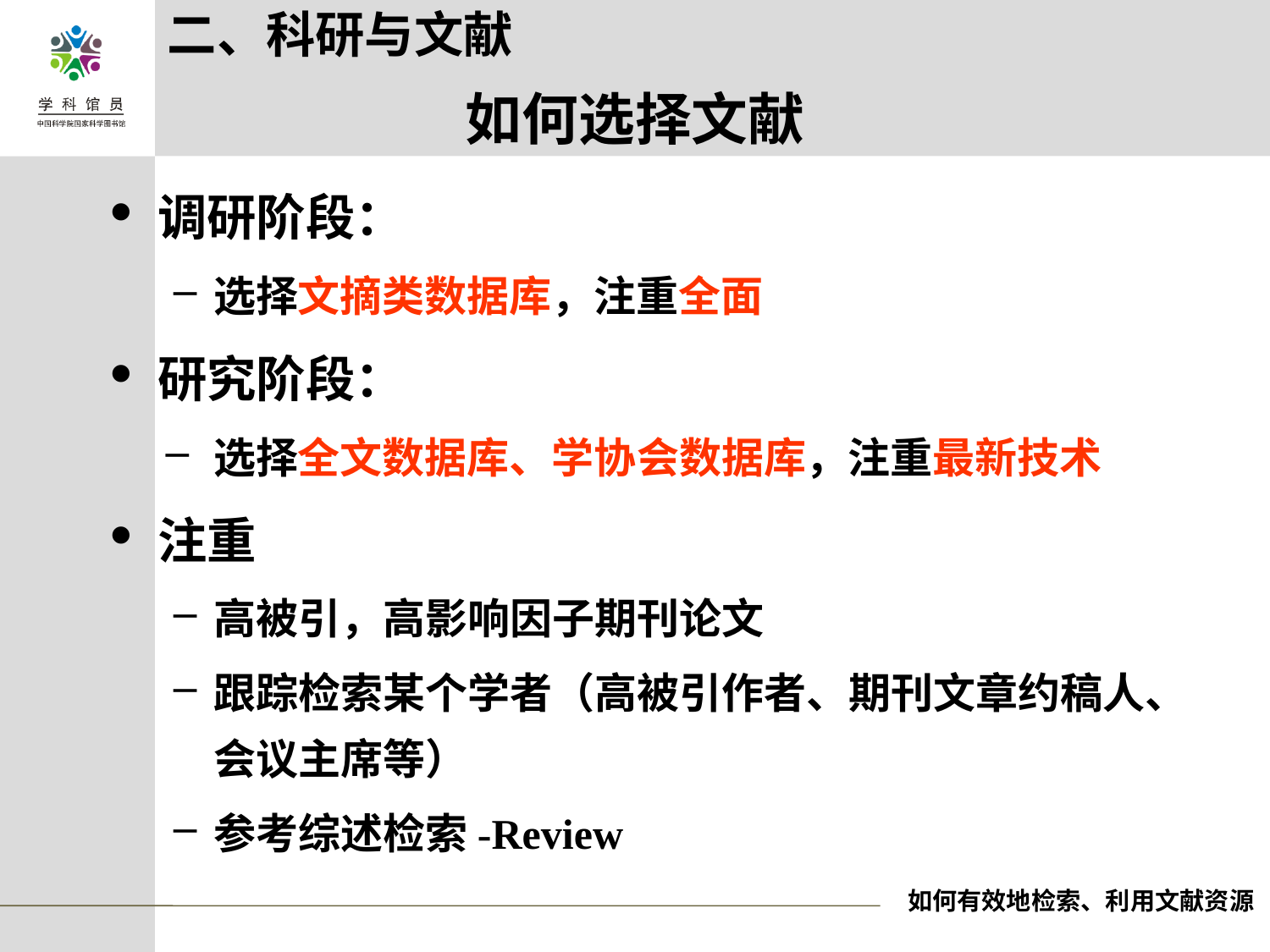

二、科研与文献
# 如何选择文献
调研阶段：
选择文摘类数据库，注重全面
研究阶段：
选择全文数据库、学协会数据库，注重最新技术
注重
高被引，高影响因子期刊论文
跟踪检索某个学者（高被引作者、期刊文章约稿人、会议主席等）
参考综述检索-Review
如何有效地检索、利用文献资源